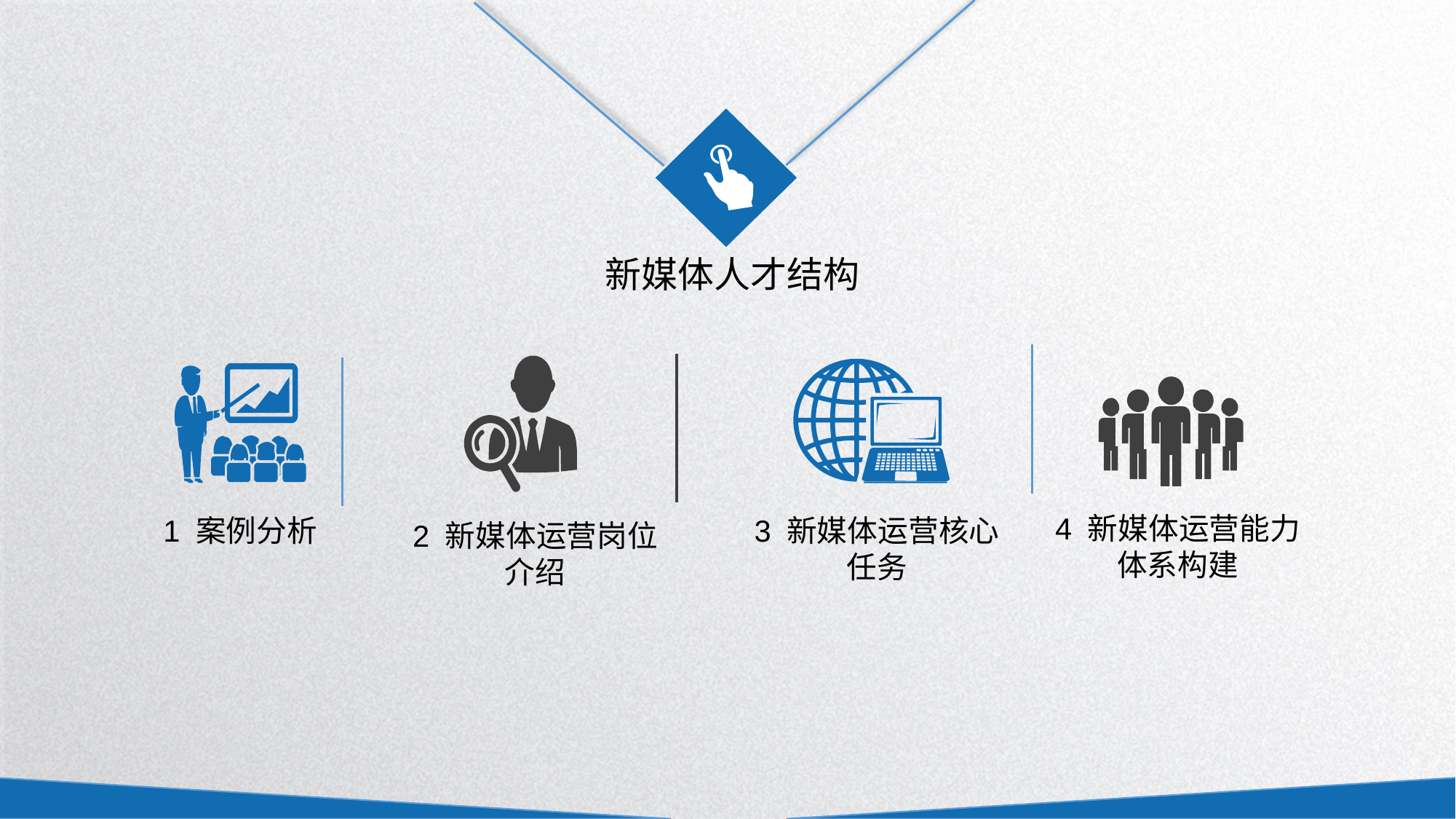

新媒体人才结构

3 新媒体运营核心
任务

2 新媒体运营岗位
介绍

1 案例分析

4 新媒体运营能力体系构建